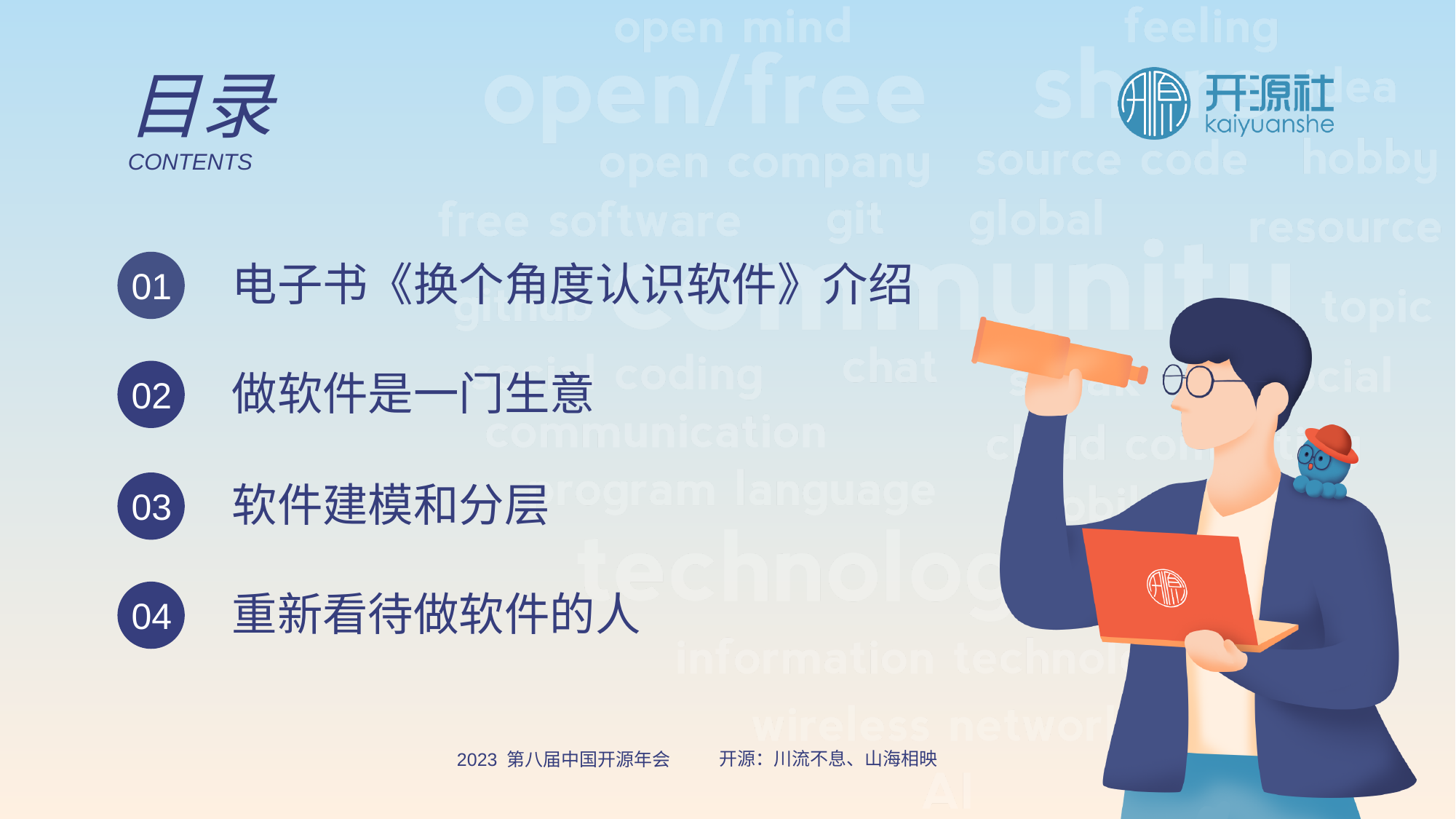

目录
CONTENTS

电子书《换个角度认识软件》介绍
01

做软件是一门生意
02

软件建模和分层
03

重新看待做软件的人
04